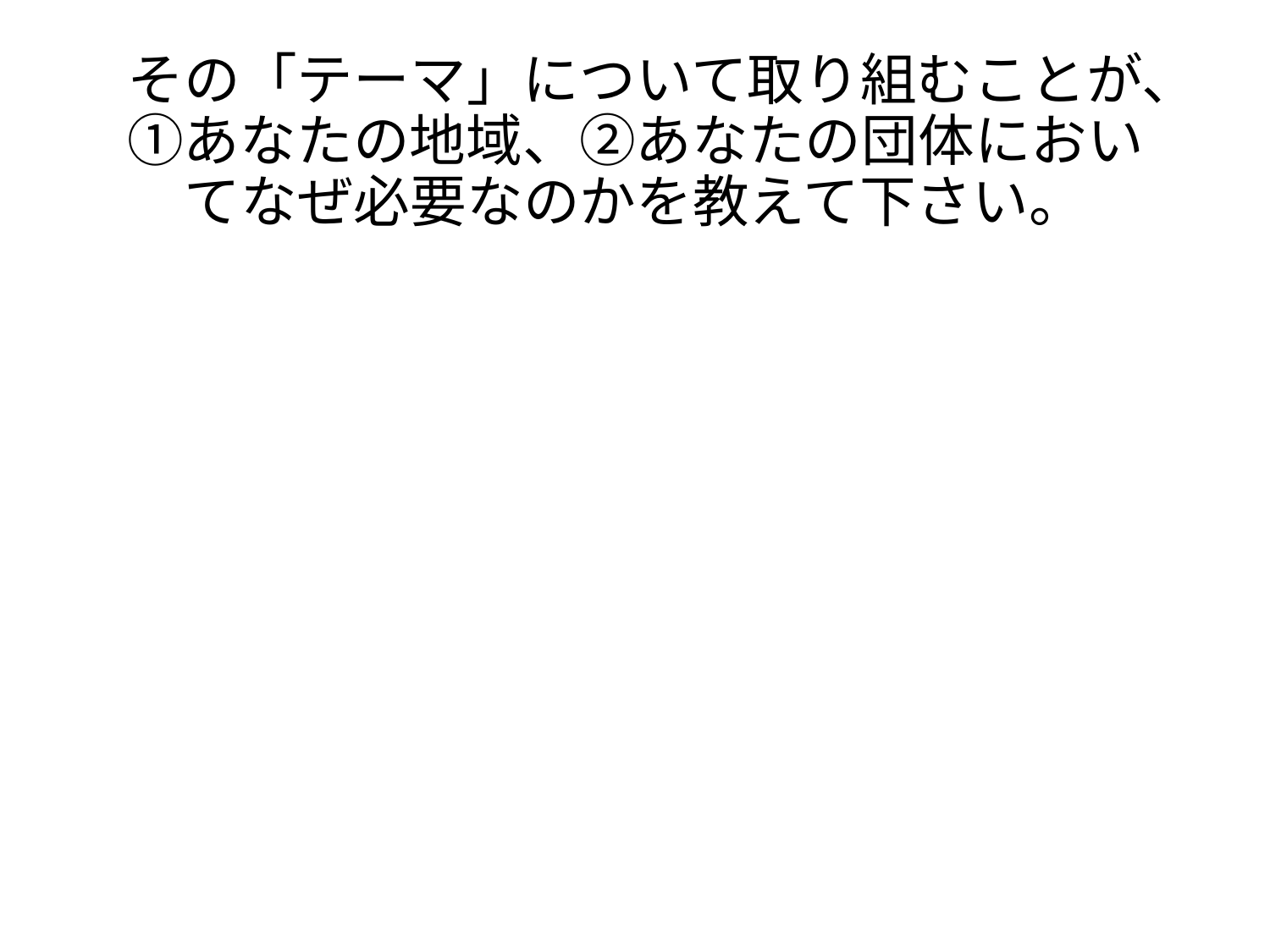

# その「テーマ」について取り組むことが、①あなたの地域、②あなたの団体においてなぜ必要なのかを教えて下さい。